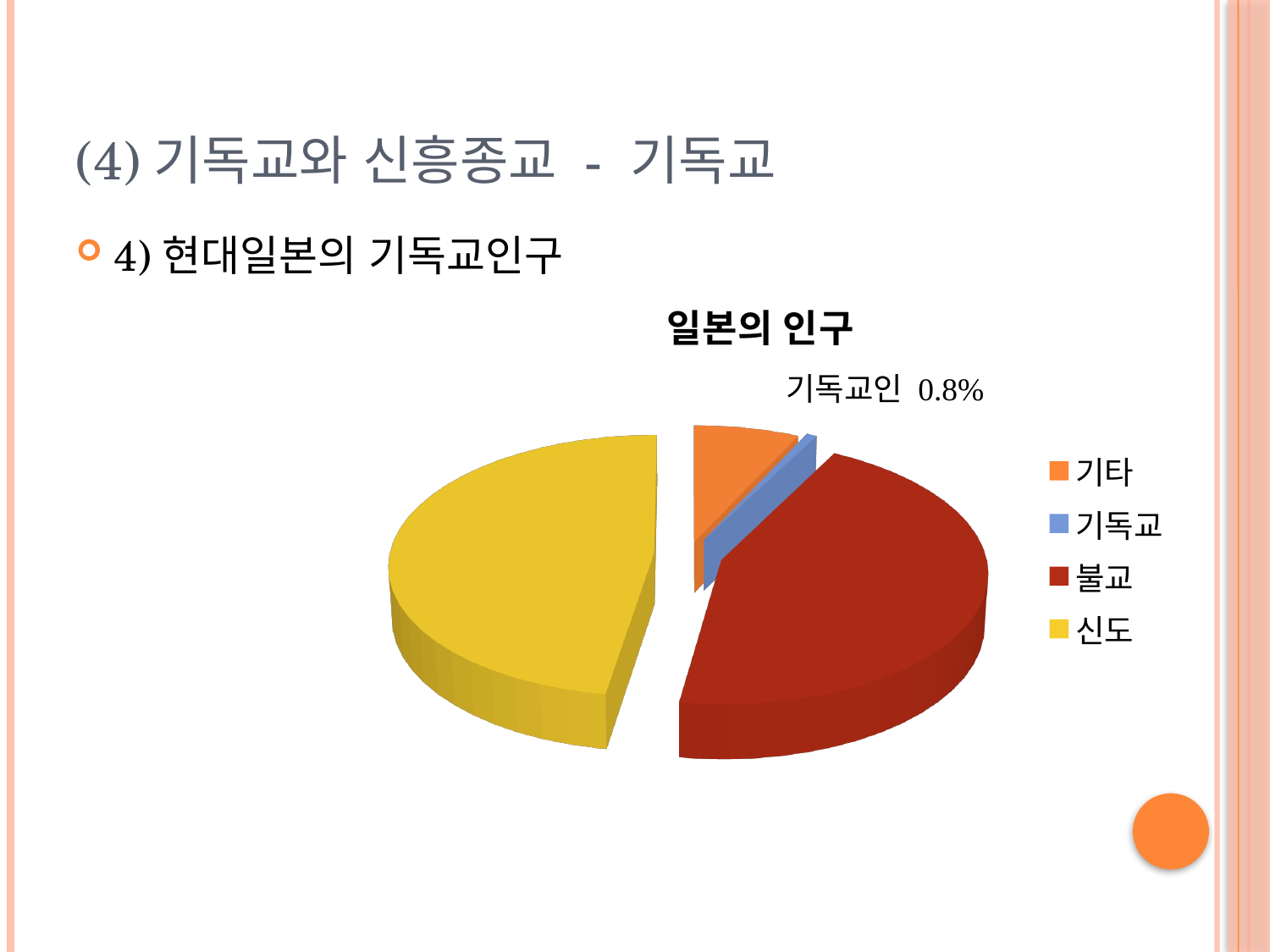

# (4)기독교와 신흥종교 - 기독교
4)현대일본의 기독교인구

[unsupported chart]